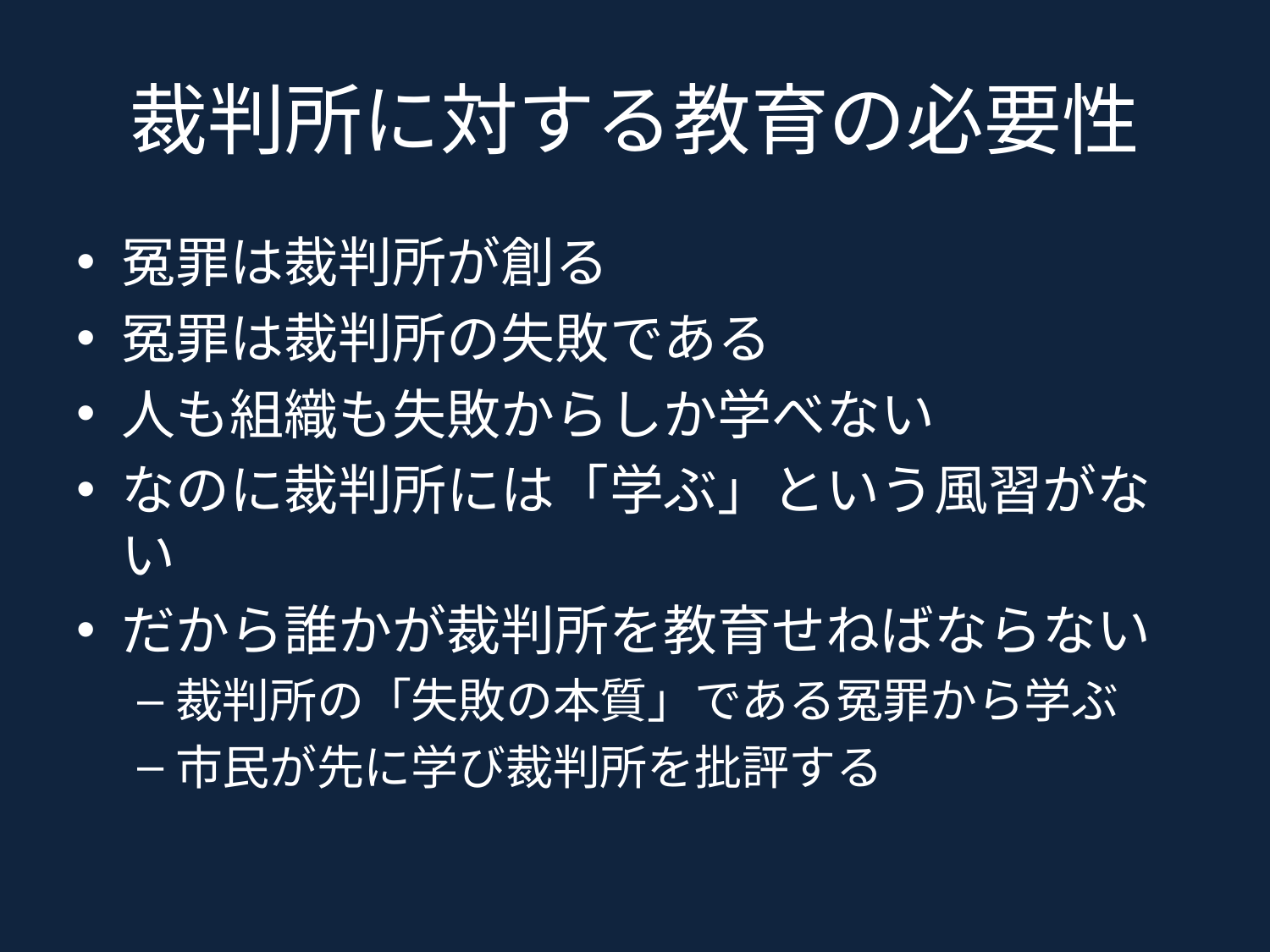

# 裁判所に対する教育の必要性
冤罪は裁判所が創る
冤罪は裁判所の失敗である
人も組織も失敗からしか学べない
なのに裁判所には「学ぶ」という風習がない
だから誰かが裁判所を教育せねばならない
裁判所の「失敗の本質」である冤罪から学ぶ
市民が先に学び裁判所を批評する